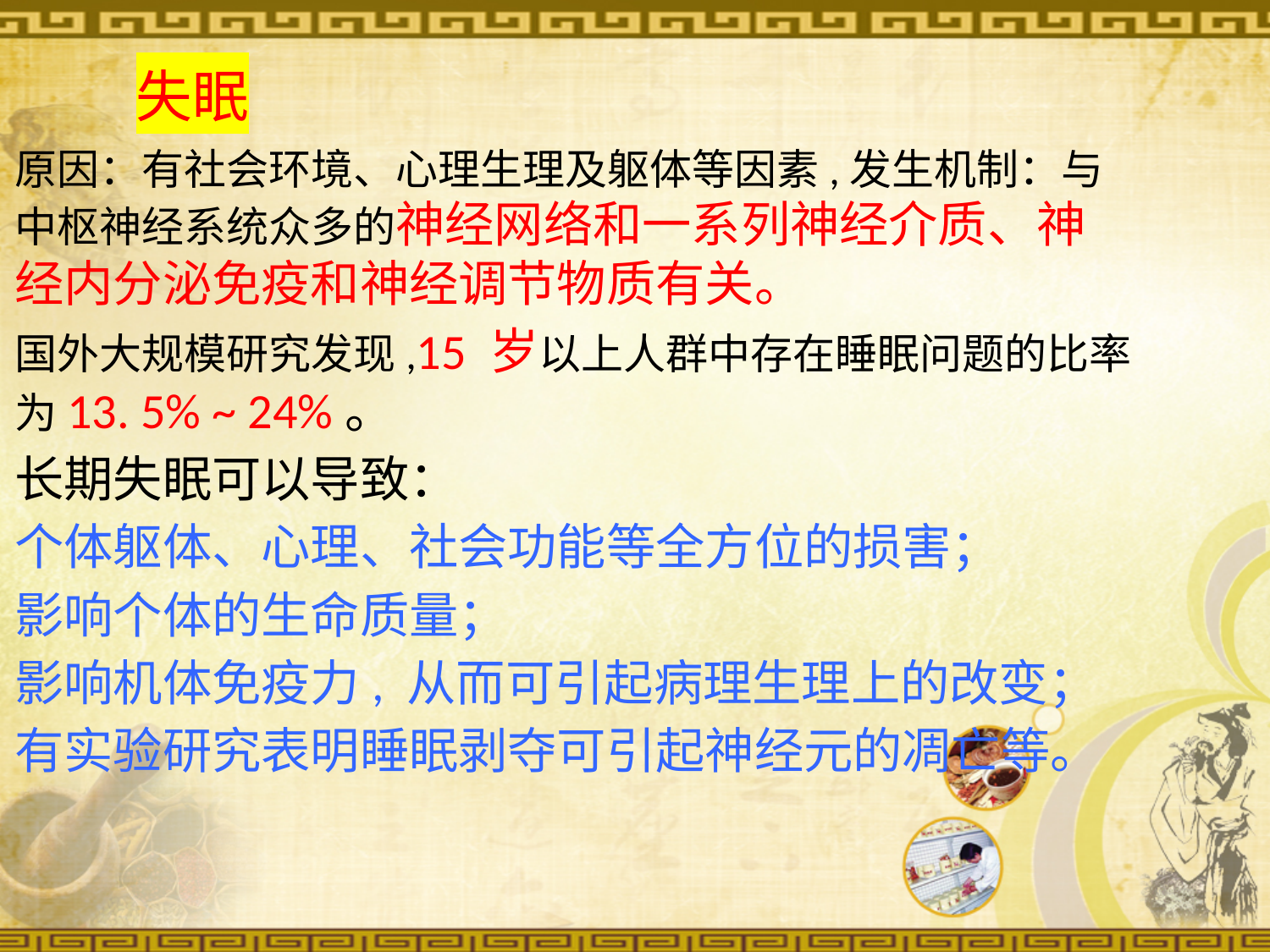

失眠
原因：有社会环境、心理生理及躯体等因素,发生机制：与中枢神经系统众多的神经网络和一系列神经介质、神经内分泌免疫和神经调节物质有关。
国外大规模研究发现,15 岁以上人群中存在睡眠问题的比率为13. 5% ~ 24%。
长期失眠可以导致：
个体躯体、心理、社会功能等全方位的损害；
影响个体的生命质量；
影响机体免疫力, 从而可引起病理生理上的改变；
有实验研究表明睡眠剥夺可引起神经元的凋亡等。